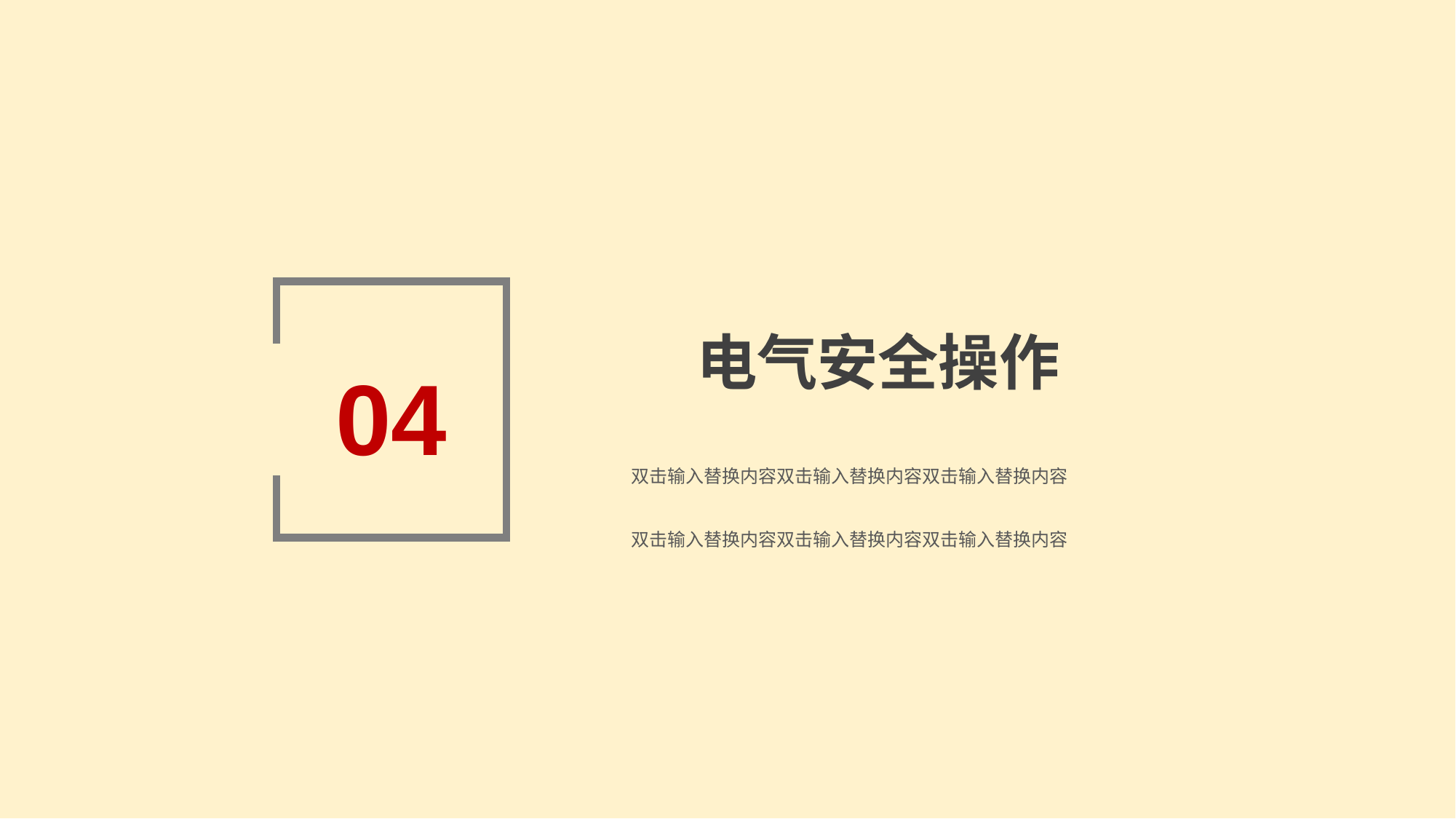

04
电气安全操作
双击输入替换内容双击输入替换内容双击输入替换内容
双击输入替换内容双击输入替换内容双击输入替换内容